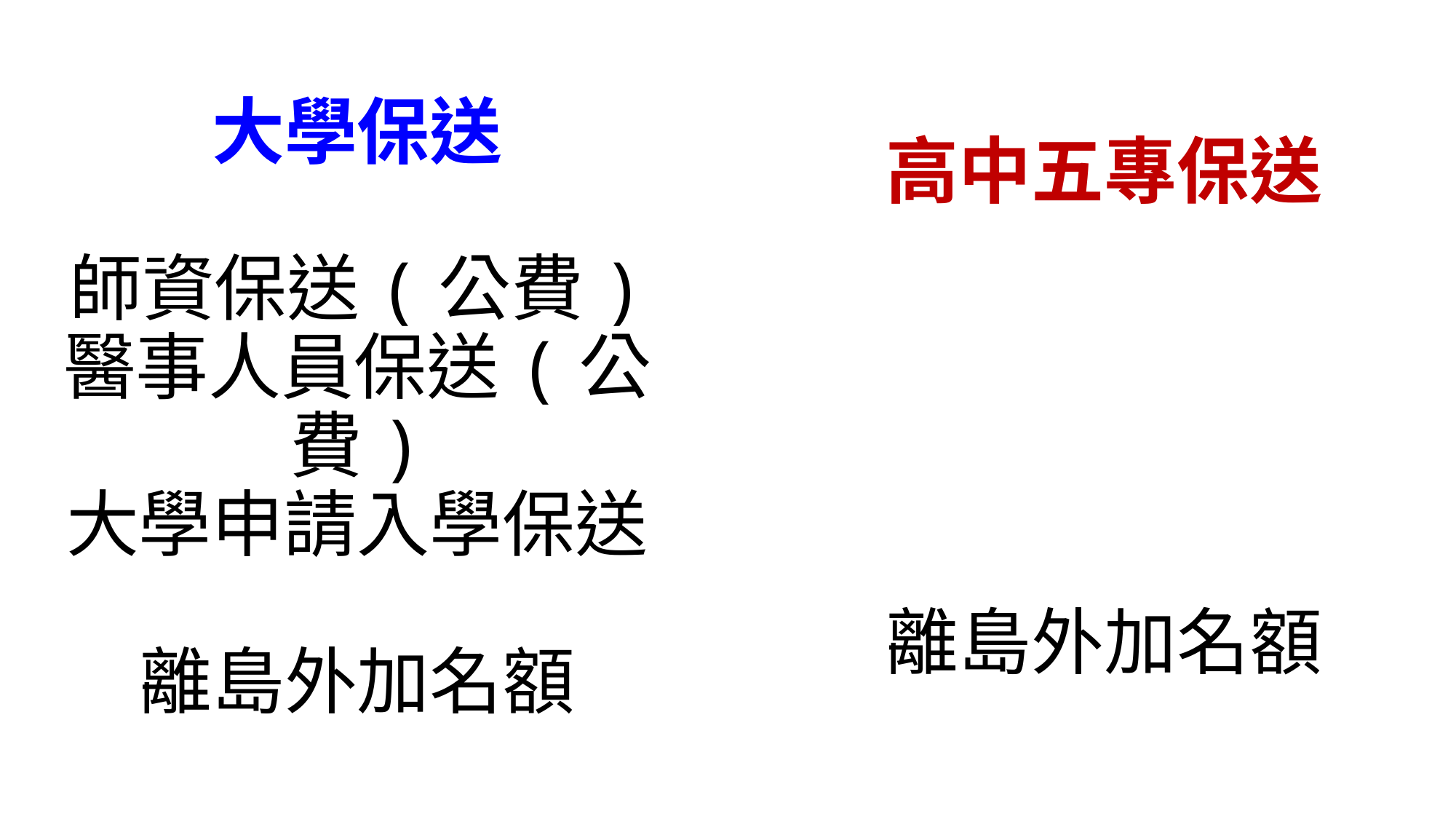

# 大學保送 師資保送(公費) 醫事人員保送(公費) 大學申請入學保送 離島外加名額
高中五專保送

離島外加名額